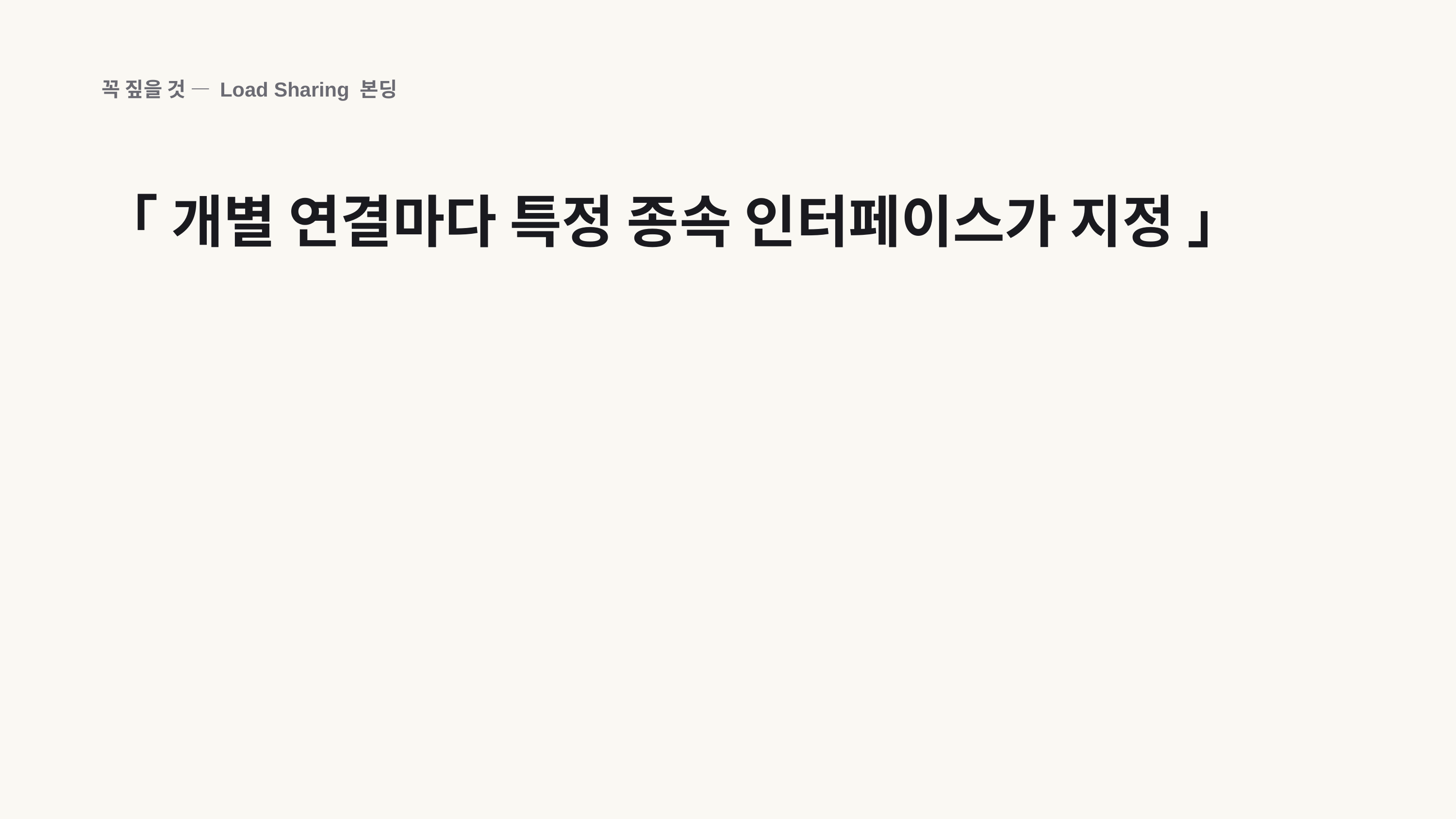

꼭 짚을 것 — Load Sharing 본딩
「 개별 연결마다 특정 종속 인터페이스가 지정 」